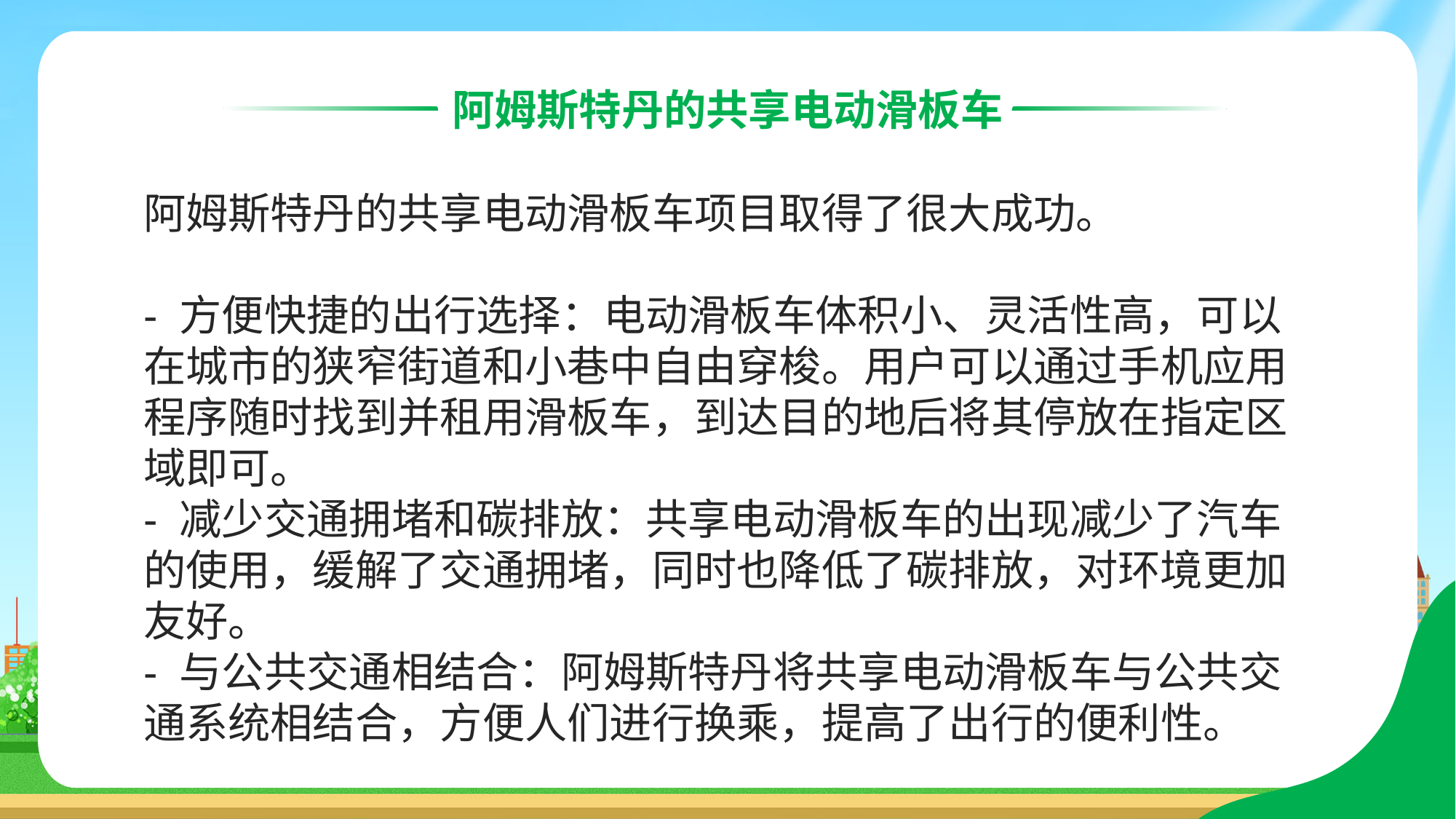

阿姆斯特丹的共享电动滑板车

阿姆斯特丹的共享电动滑板车项目取得了很大成功。

- 方便快捷的出行选择：电动滑板车体积小、灵活性高，可以在城市的狭窄街道和小巷中自由穿梭。用户可以通过手机应用程序随时找到并租用滑板车，到达目的地后将其停放在指定区域即可。
- 减少交通拥堵和碳排放：共享电动滑板车的出现减少了汽车的使用，缓解了交通拥堵，同时也降低了碳排放，对环境更加友好。
- 与公共交通相结合：阿姆斯特丹将共享电动滑板车与公共交通系统相结合，方便人们进行换乘，提高了出行的便利性。